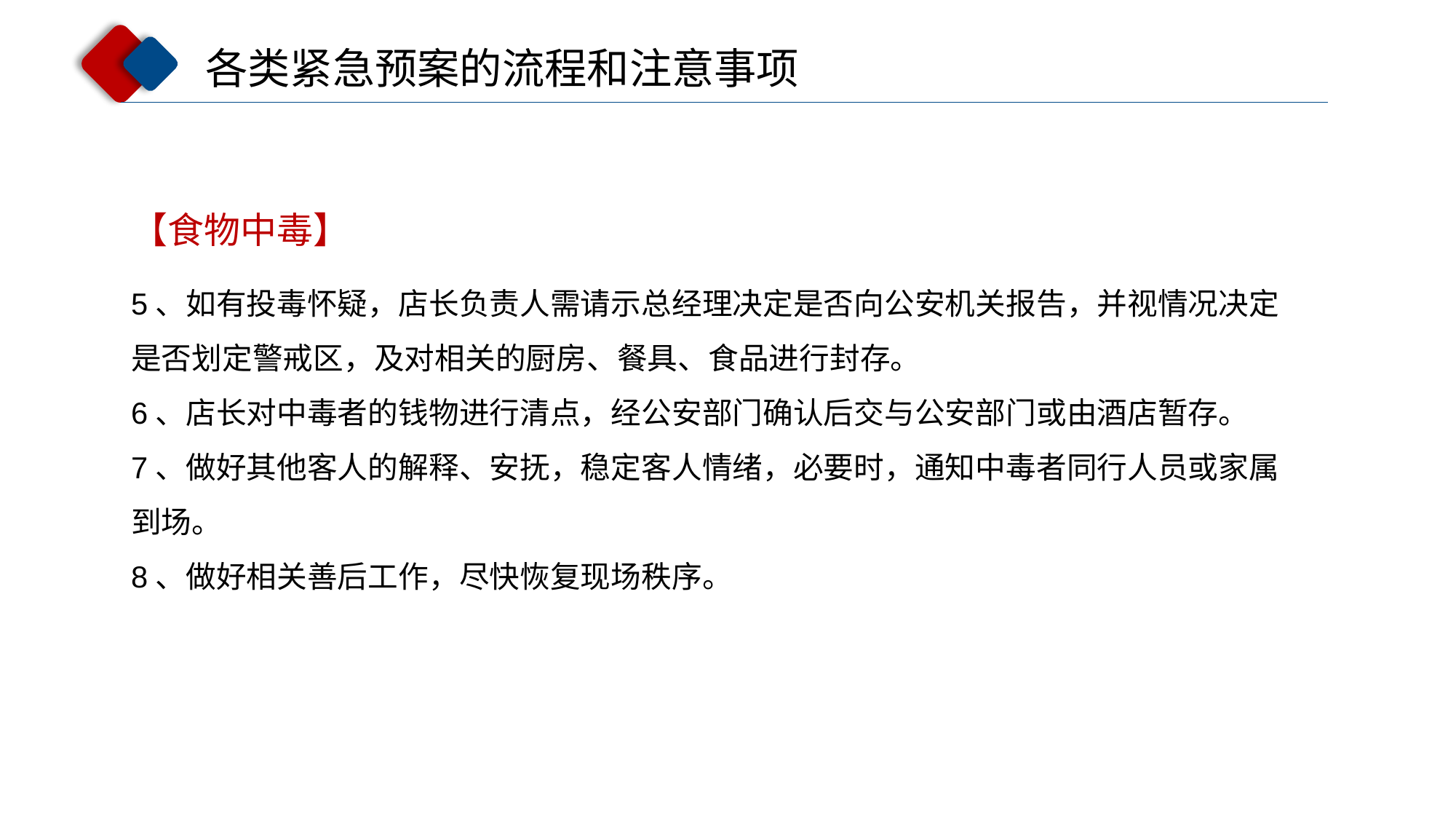

各类紧急预案的流程和注意事项
【食物中毒】
5、如有投毒怀疑，店长负责人需请示总经理决定是否向公安机关报告，并视情况决定是否划定警戒区，及对相关的厨房、餐具、食品进行封存。
6、店长对中毒者的钱物进行清点，经公安部门确认后交与公安部门或由酒店暂存。
7、做好其他客人的解释、安抚，稳定客人情绪，必要时，通知中毒者同行人员或家属到场。
8、做好相关善后工作，尽快恢复现场秩序。